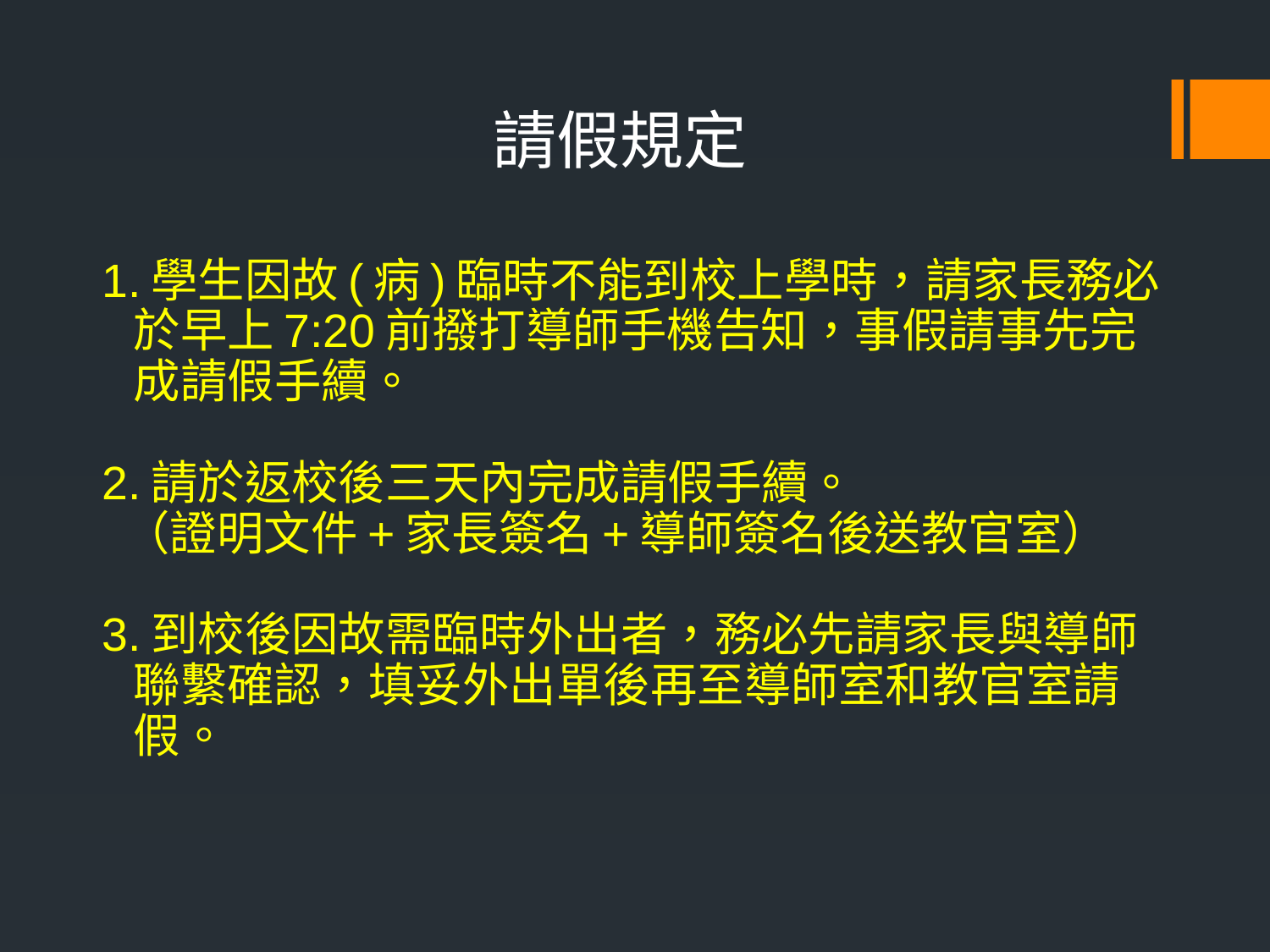

請假規定
# 1.學生因故(病)臨時不能到校上學時，請家長務必 於早上7:20前撥打導師手機告知，事假請事先完 成請假手續。 2.請於返校後三天內完成請假手續。 （證明文件+家長簽名+導師簽名後送教官室） 3.到校後因故需臨時外出者，務必先請家長與導師 聯繫確認，填妥外出單後再至導師室和教官室請 假。